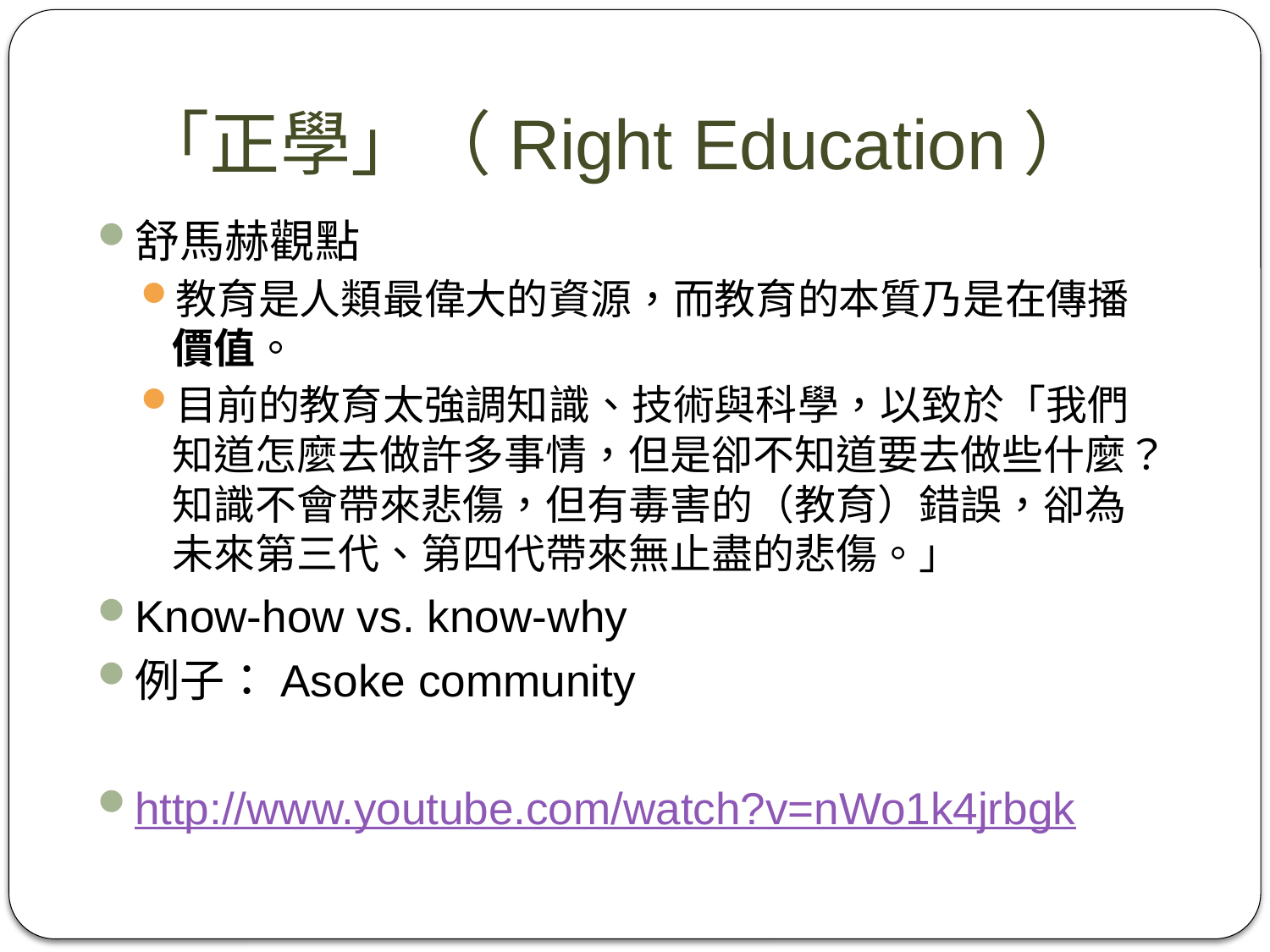

# 「正學」（Right Education）
舒馬赫觀點
教育是人類最偉大的資源，而教育的本質乃是在傳播價值。
目前的教育太強調知識、技術與科學，以致於「我們知道怎麼去做許多事情，但是卻不知道要去做些什麼？知識不會帶來悲傷，但有毒害的（教育）錯誤，卻為未來第三代、第四代帶來無止盡的悲傷。」
Know-how vs. know-why
例子：Asoke community

http://www.youtube.com/watch?v=nWo1k4jrbgk